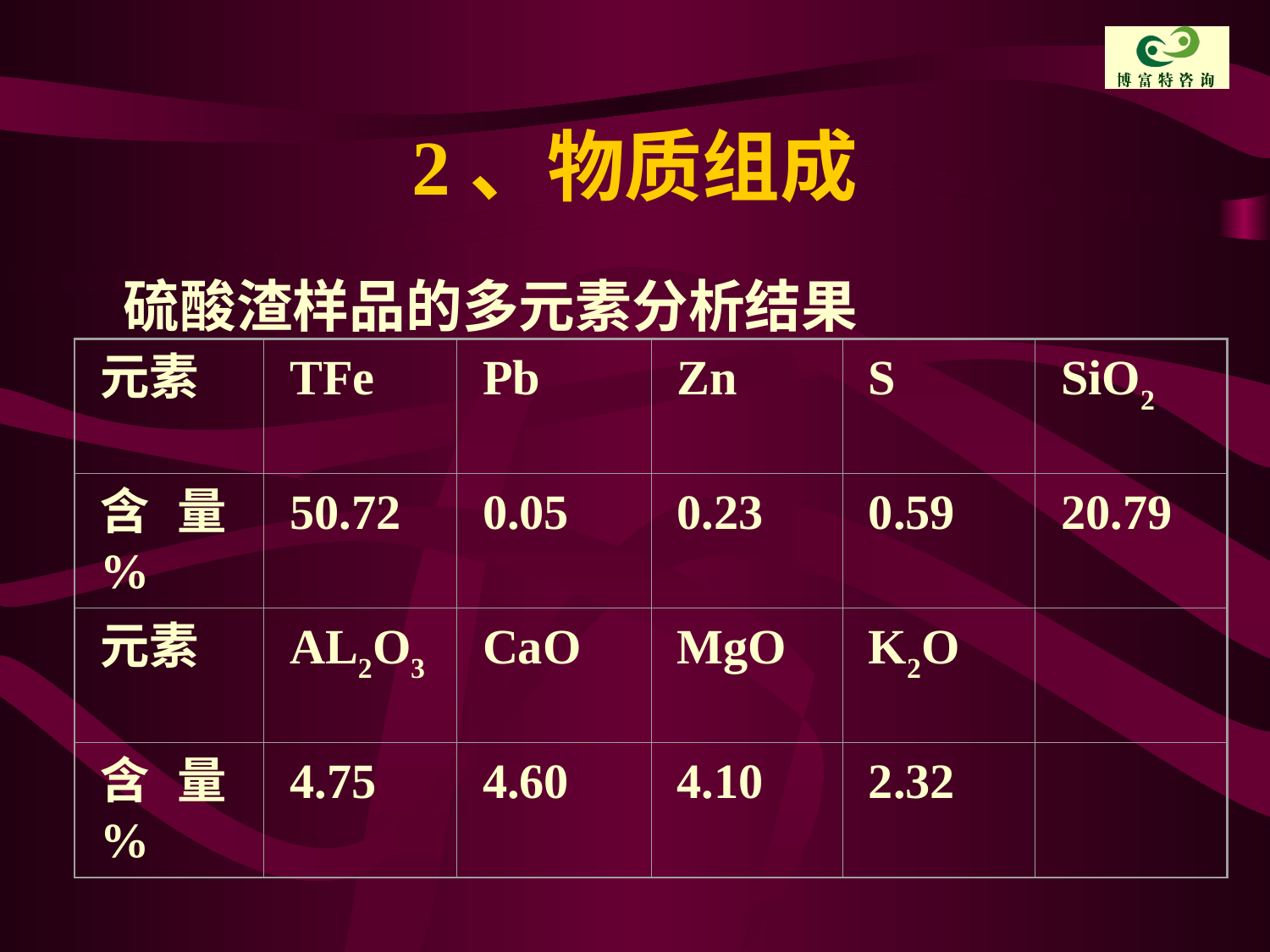

# 2、物质组成
 硫酸渣样品的多元素分析结果

元素

TFe

Pb

Zn

S

SiO2

含量%

50.72

0.05

0.23

0.59

20.79

元素

AL2O3

CaO

MgO

K2O

含量%

4.75

4.60

4.10

2.32